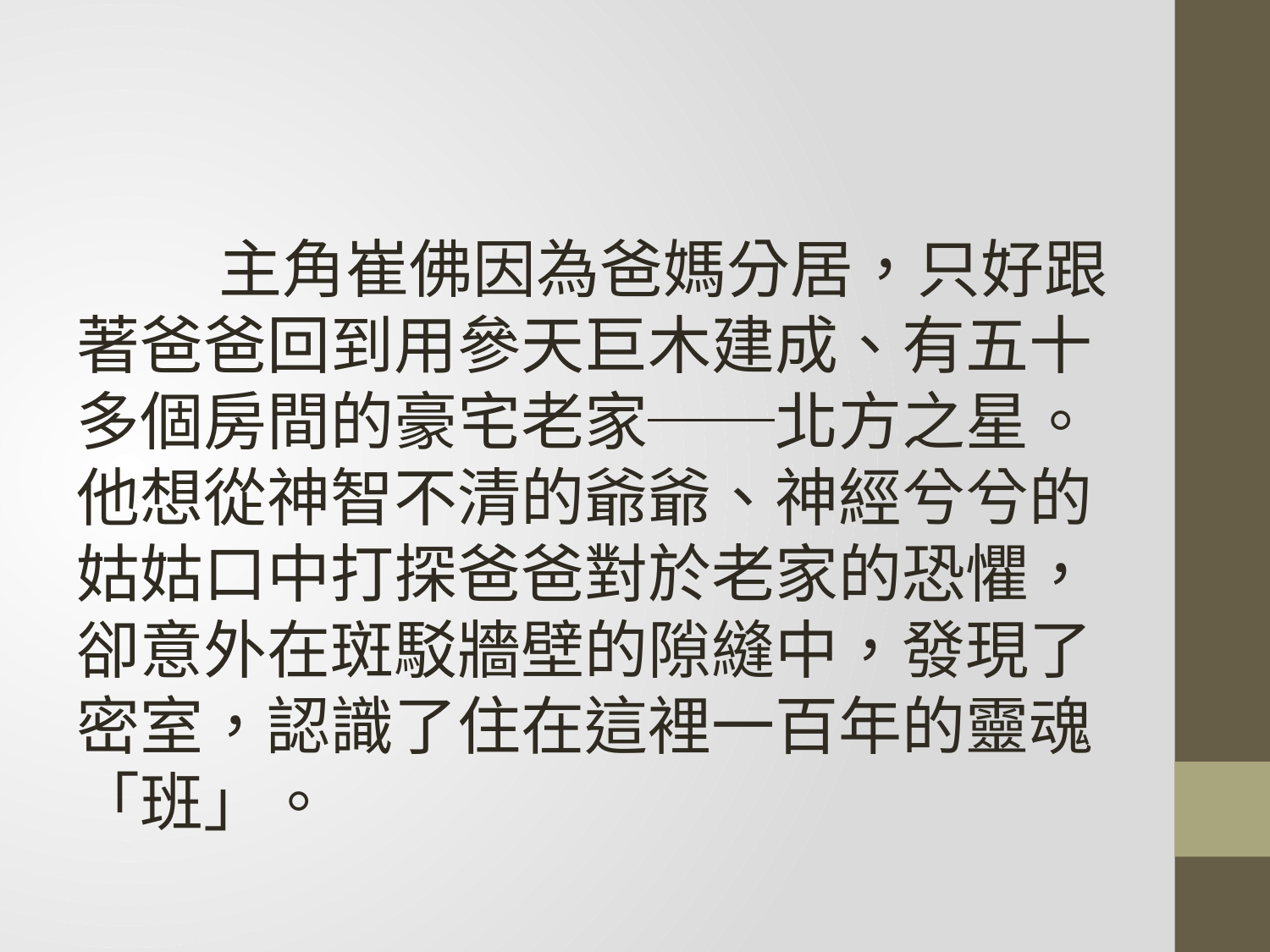

#
         主角崔佛因為爸媽分居，只好跟著爸爸回到用參天巨木建成、有五十多個房間的豪宅老家──北方之星。他想從神智不清的爺爺、神經兮兮的姑姑口中打探爸爸對於老家的恐懼，卻意外在斑駁牆壁的隙縫中，發現了密室，認識了住在這裡一百年的靈魂「班」。